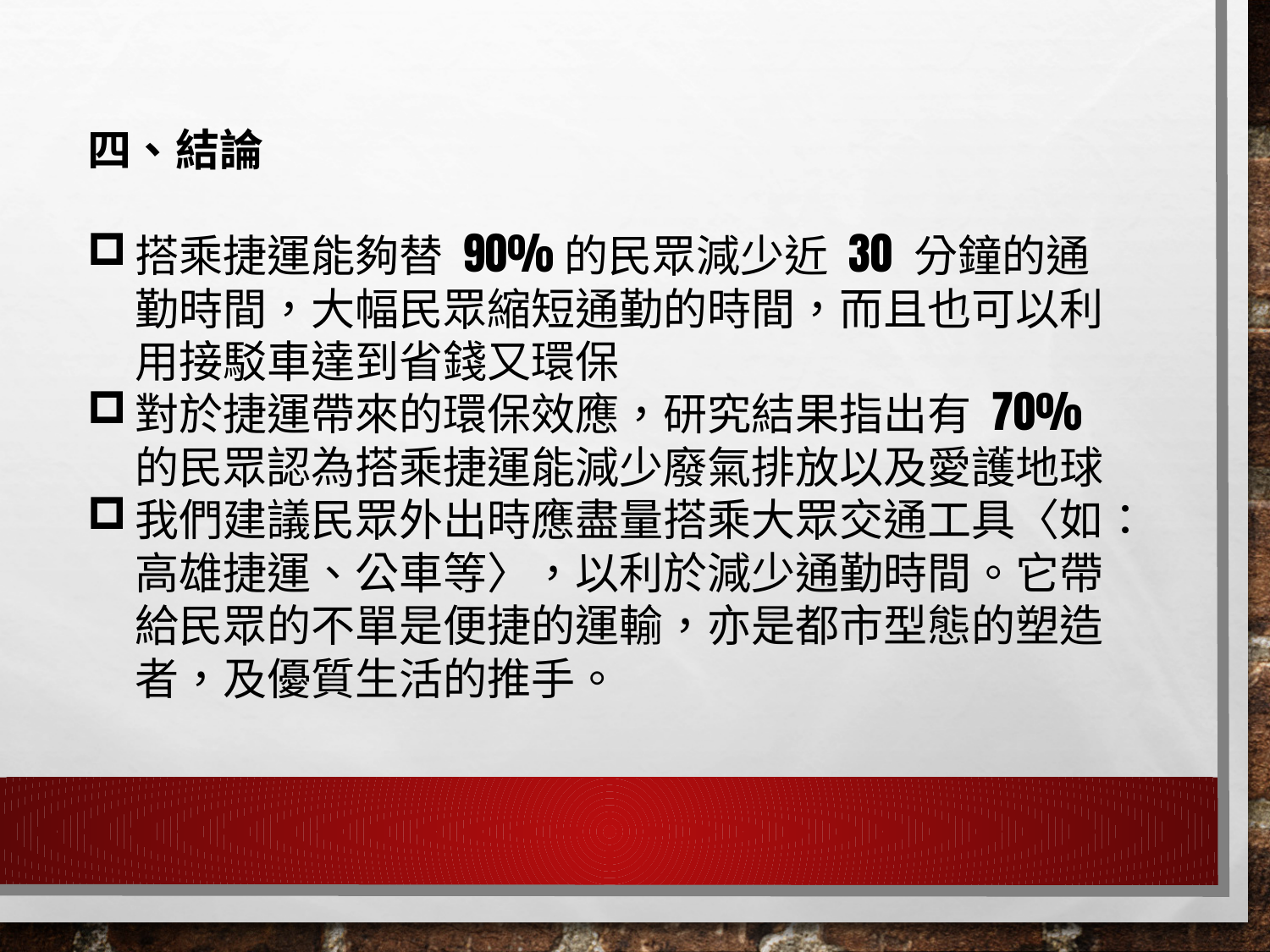

四、結論

搭乘捷運能夠替 90%的民眾減少近 30 分鐘的通勤時間，大幅民眾縮短通勤的時間，而且也可以利用接駁車達到省錢又環保
對於捷運帶來的環保效應，研究結果指出有 70%的民眾認為搭乘捷運能減少廢氣排放以及愛護地球
我們建議民眾外出時應盡量搭乘大眾交通工具〈如：高雄捷運、公車等〉，以利於減少通勤時間。它帶給民眾的不單是便捷的運輸，亦是都市型態的塑造者，及優質生活的推手。